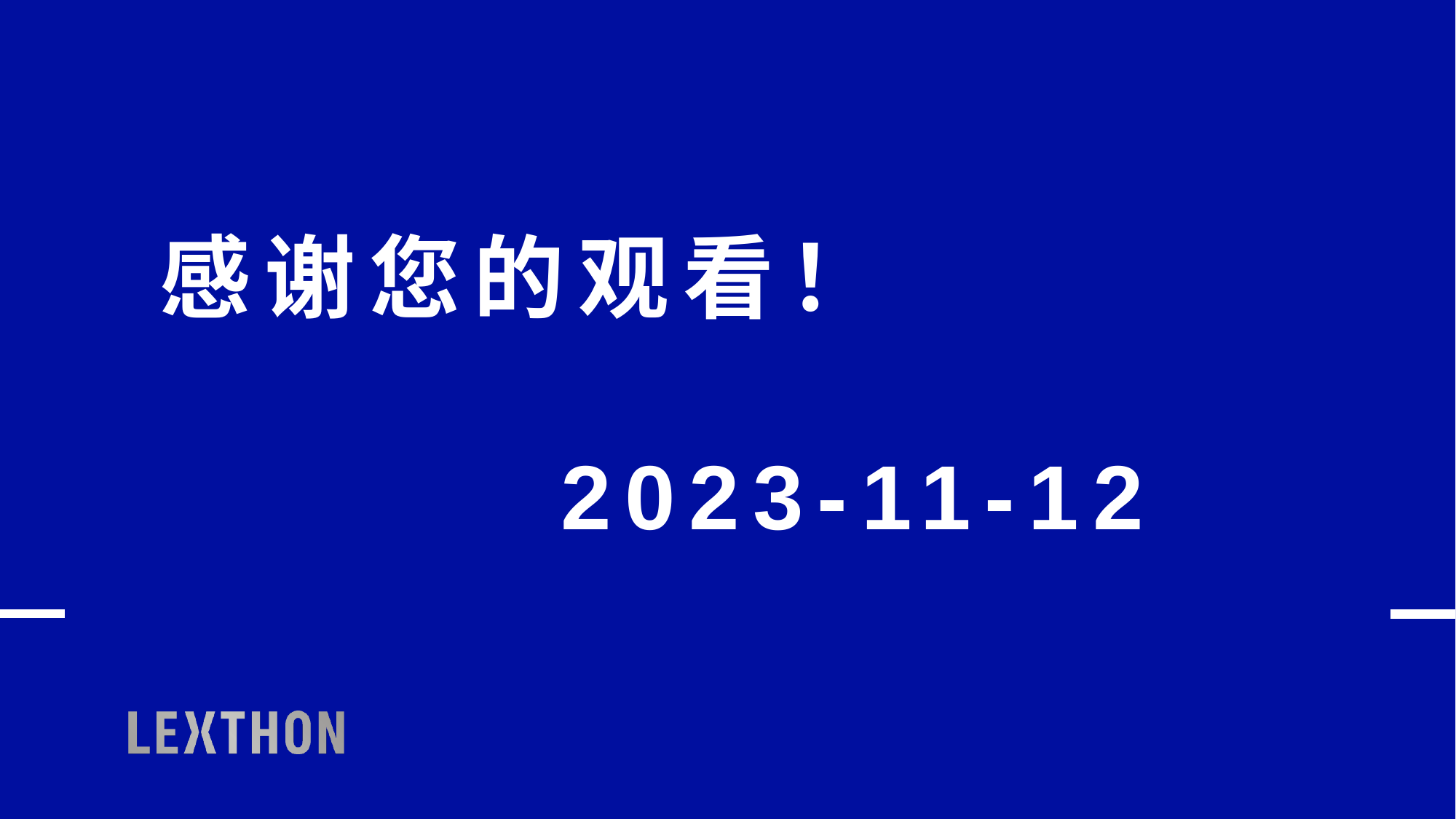

# 感谢您的观看！ 2023-11-12
演讲主题  |  DD.MM.YYYY  |
第18第